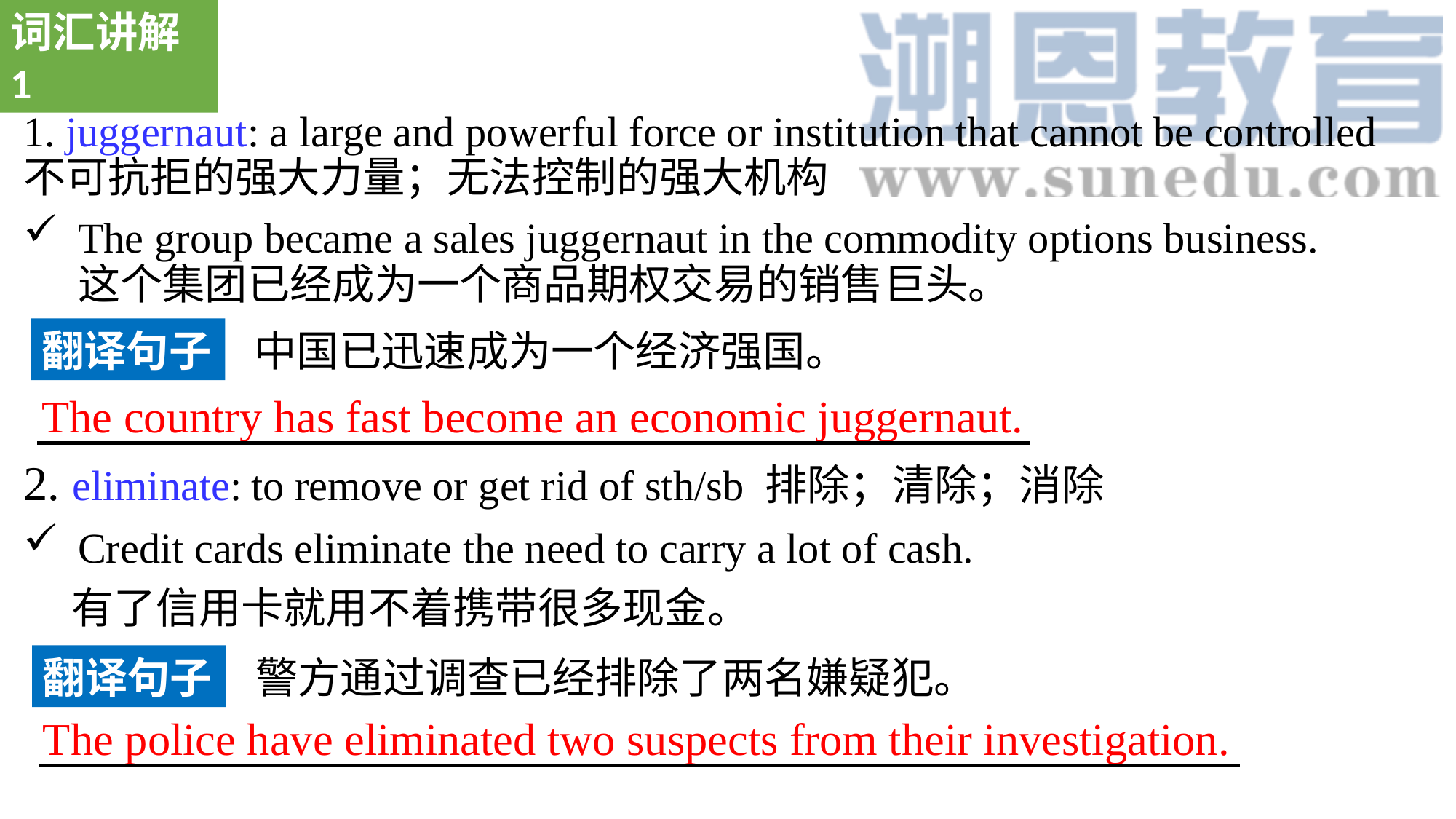

词汇讲解1
1. juggernaut: a large and powerful force or institution that cannot be controlled   不可抗拒的强大力量；无法控制的强大机构
The group became a sales juggernaut in the commodity options business.         这个集团已经成为一个商品期权交易的销售巨头。

2. eliminate: to remove or get rid of sth/sb 排除；清除；消除
Credit cards eliminate the need to carry a lot of cash.
    有了信用卡就用不着携带很多现金。
翻译句子
中国已迅速成为一个经济强国。
The country has fast become an economic juggernaut.
翻译句子
警方通过调查已经排除了两名嫌疑犯。
The police have eliminated two suspects from their investigation.